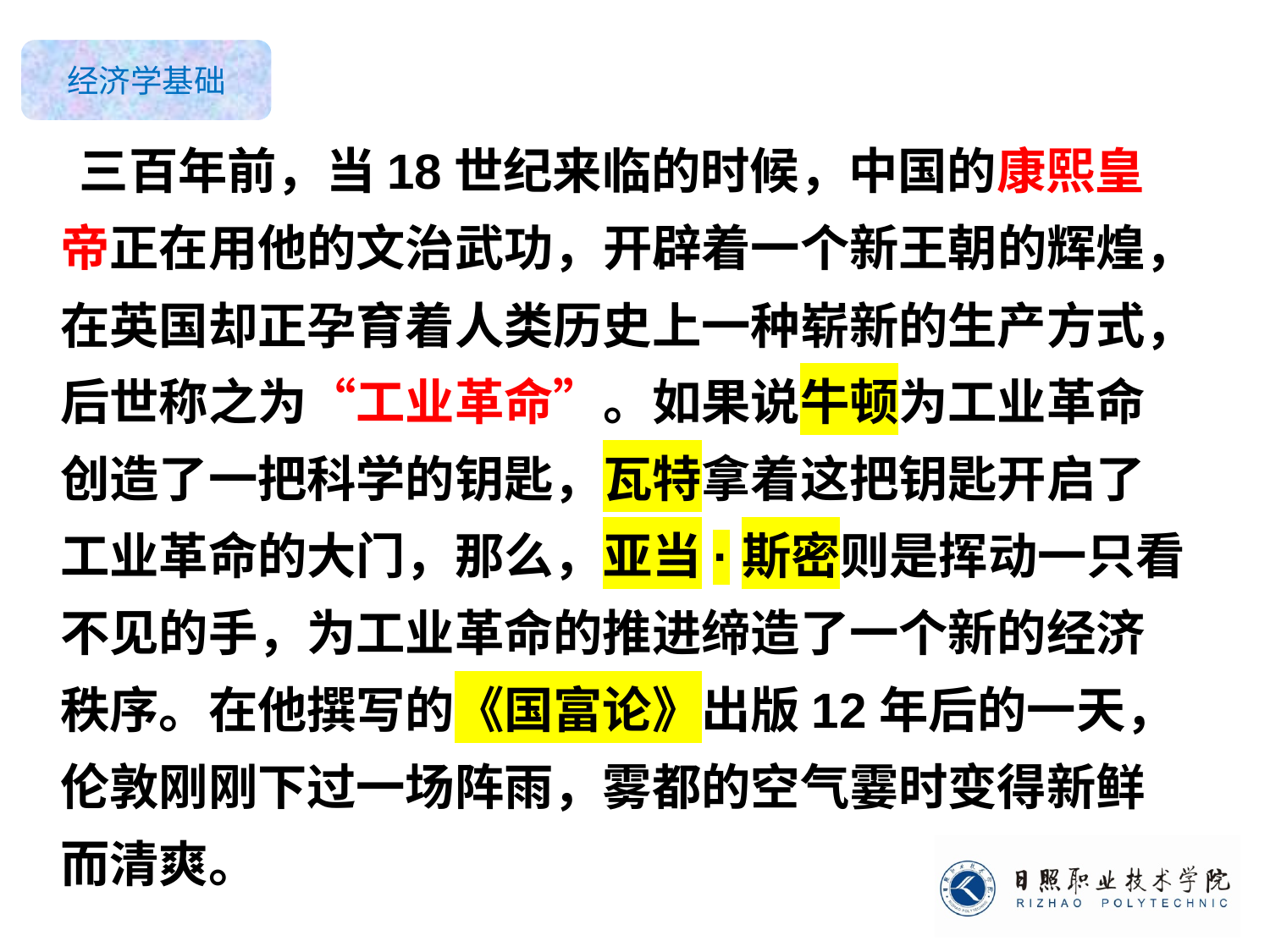

三百年前，当18世纪来临的时候，中国的康熙皇帝正在用他的文治武功，开辟着一个新王朝的辉煌，在英国却正孕育着人类历史上一种崭新的生产方式，后世称之为“工业革命”。如果说牛顿为工业革命创造了一把科学的钥匙，瓦特拿着这把钥匙开启了工业革命的大门，那么，亚当·斯密则是挥动一只看不见的手，为工业革命的推进缔造了一个新的经济秩序。在他撰写的《国富论》出版12年后的一天，伦敦刚刚下过一场阵雨，雾都的空气霎时变得新鲜而清爽。